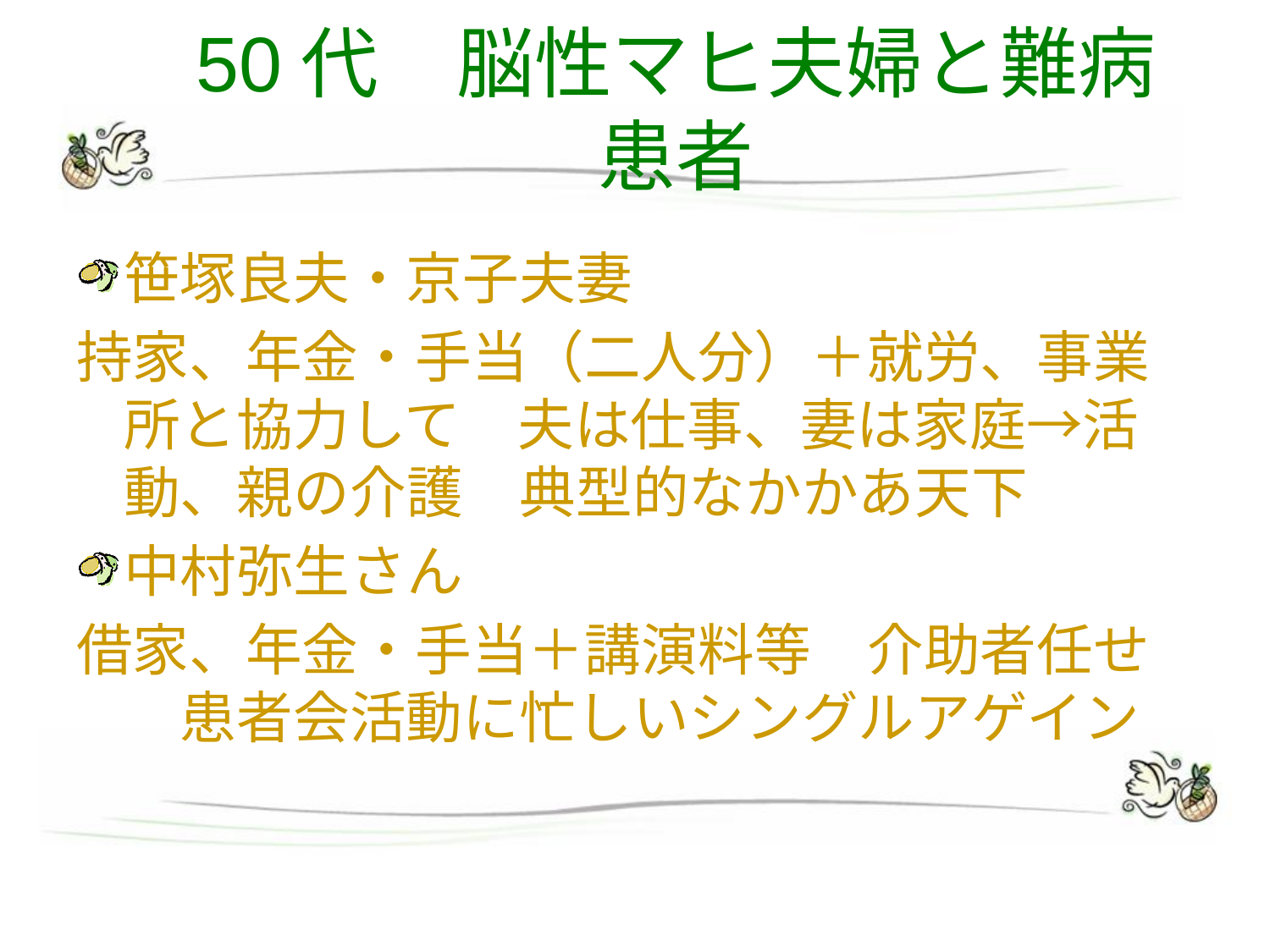

# 50代　脳性マヒ夫婦と難病患者
笹塚良夫・京子夫妻
持家、年金・手当（二人分）＋就労、事業所と協力して　夫は仕事、妻は家庭→活動、親の介護　典型的なかかあ天下
中村弥生さん
借家、年金・手当＋講演料等　介助者任せ　患者会活動に忙しいシングルアゲイン